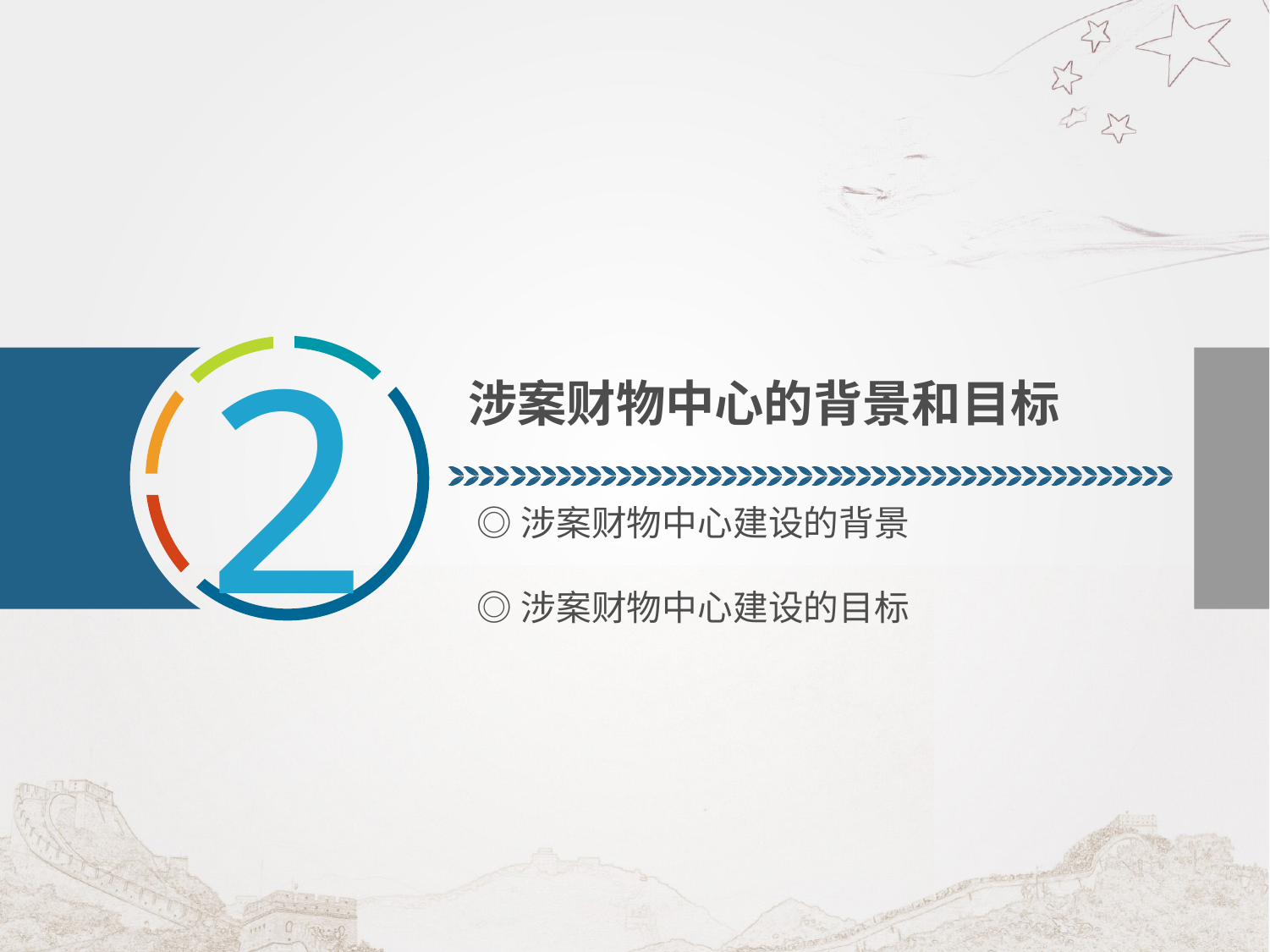

2

涉案财物中心的背景和目标

◎涉案财物中心建设的背景

◎涉案财物中心建设的目标